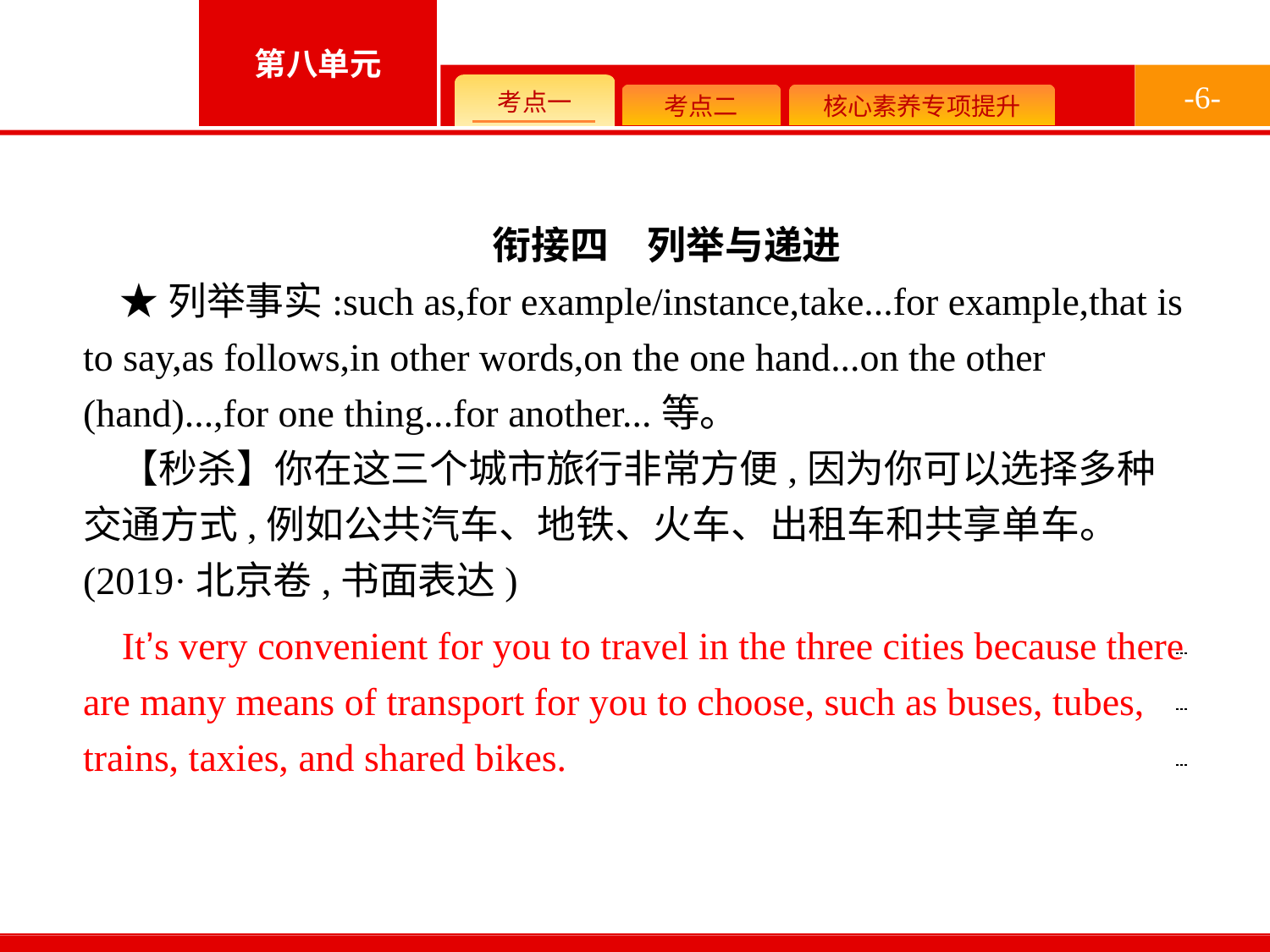

-6-
衔接四　列举与递进
★列举事实:such as,for example/instance,take...for example,that is to say,as follows,in other words,on the one hand...on the other (hand)...,for one thing...for another...等。
【秒杀】你在这三个城市旅行非常方便,因为你可以选择多种交通方式,例如公共汽车、地铁、火车、出租车和共享单车。(2019·北京卷,书面表达)

It’s very convenient for you to travel in the three cities because there are many means of transport for you to choose, such as buses, tubes, trains, taxies, and shared bikes.